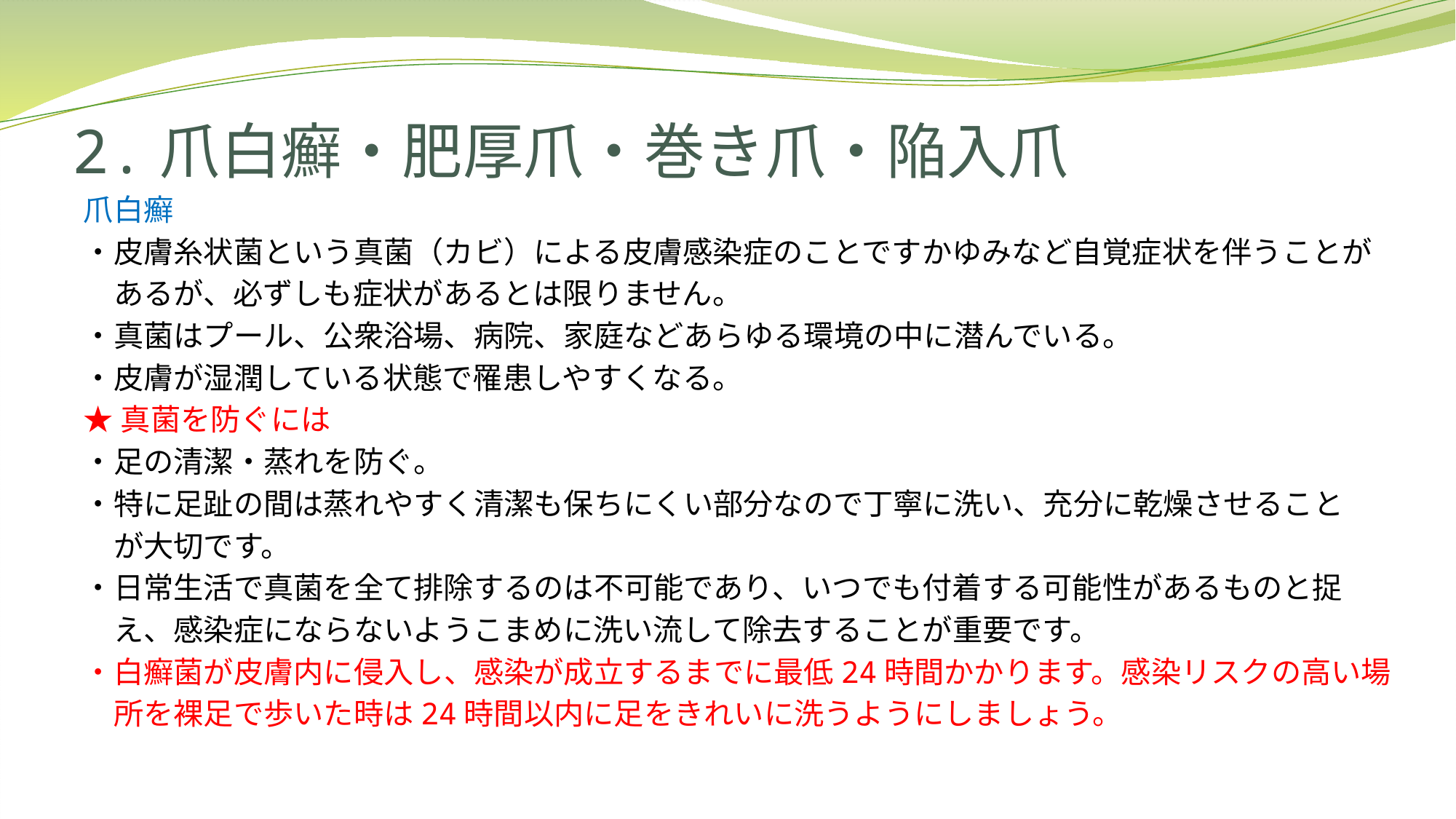

# 2.爪白癬・肥厚爪・巻き爪・陥入爪
爪白癬
・皮膚糸状菌という真菌（カビ）による皮膚感染症のことですかゆみなど自覚症状を伴うことが
　あるが、必ずしも症状があるとは限りません。
・真菌はプール、公衆浴場、病院、家庭などあらゆる環境の中に潜んでいる。
・皮膚が湿潤している状態で罹患しやすくなる。
★真菌を防ぐには
・足の清潔・蒸れを防ぐ。
・特に足趾の間は蒸れやすく清潔も保ちにくい部分なので丁寧に洗い、充分に乾燥させること
　が大切です。
・日常生活で真菌を全て排除するのは不可能であり、いつでも付着する可能性があるものと捉
　え、感染症にならないようこまめに洗い流して除去することが重要です。
・白癬菌が皮膚内に侵入し、感染が成立するまでに最低24時間かかります。感染リスクの高い場
　所を裸足で歩いた時は24時間以内に足をきれいに洗うようにしましょう。